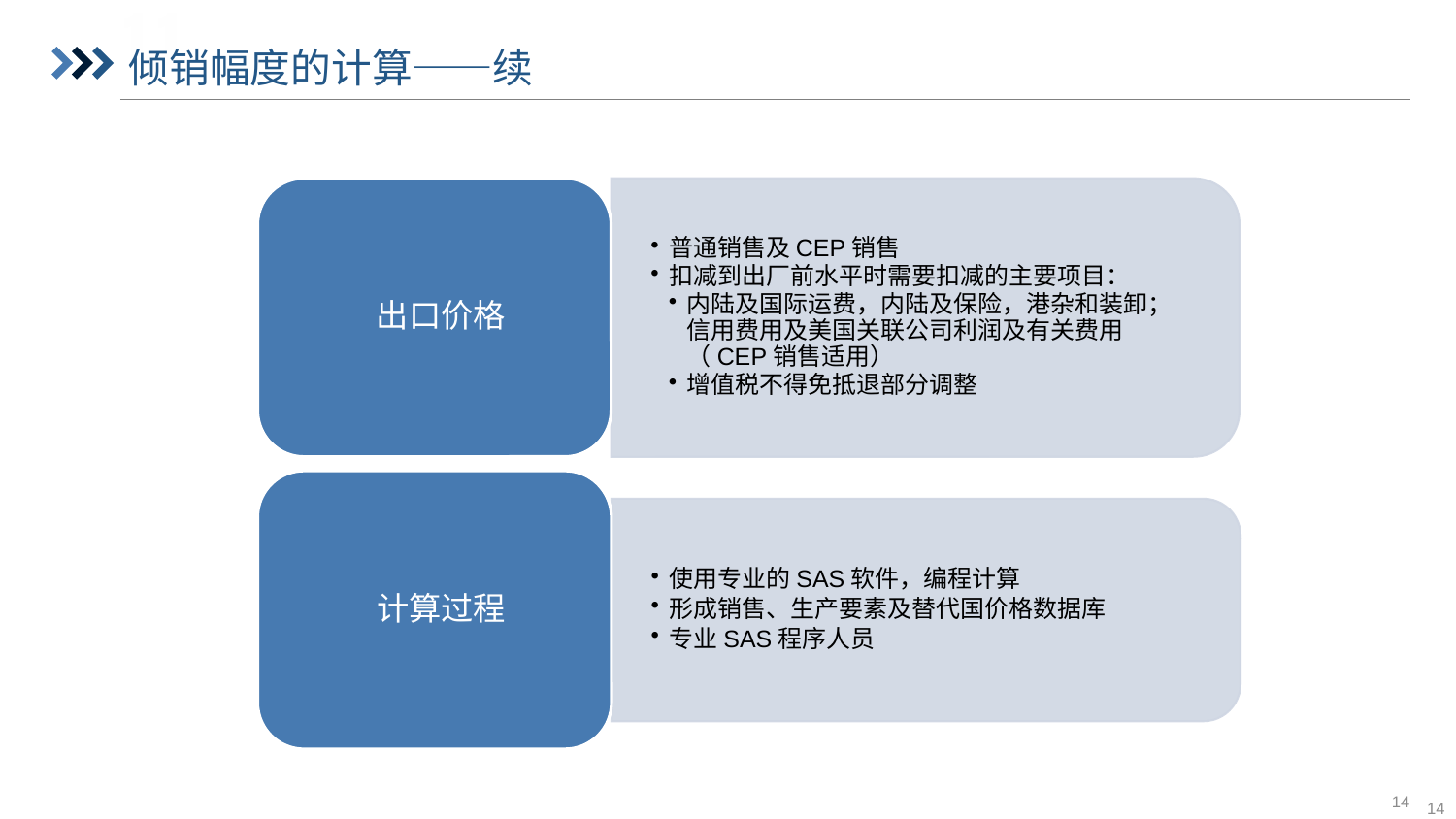

# 倾销幅度的计算——续
普通销售及CEP销售
扣减到出厂前水平时需要扣减的主要项目：
内陆及国际运费，内陆及保险，港杂和装卸；信用费用及美国关联公司利润及有关费用（CEP销售适用）
增值税不得免抵退部分调整
出口价格
使用专业的SAS软件，编程计算
形成销售、生产要素及替代国价格数据库
专业SAS程序人员
计算过程
14
14